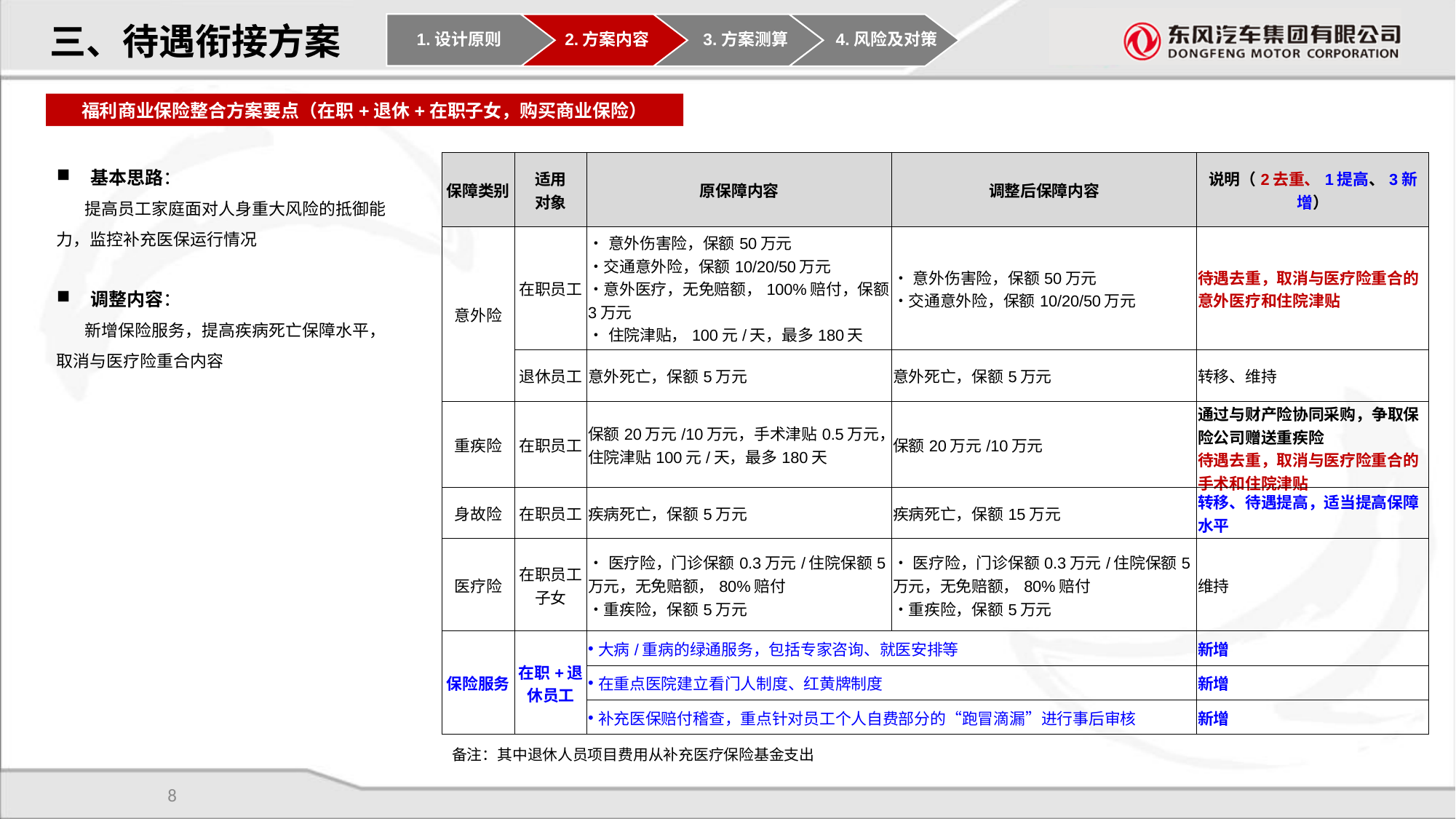

三、待遇衔接方案

1.设计原则
2.方案内容
3.方案测算
4.风险及对策
福利商业保险整合方案要点（在职+退休+在职子女，购买商业保险）
基本思路：
      提高员工家庭面对人身重大风险的抵御能力，监控补充医保运行情况

调整内容：
      新增保险服务，提高疾病死亡保障水平，取消与医疗险重合内容
| 保障类别 | 适用 对象 | 原保障内容 | 调整后保障内容 | 说明（2去重、1提高、3新增） |
| --- | --- | --- | --- | --- |
| 意外险 | 在职员工 | •意外伤害险，保额50万元 •交通意外险，保额10/20/50万元 •意外医疗，无免赔额，100%赔付，保额3万元 •住院津贴，100元/天，最多180天 | •意外伤害险，保额50万元 •交通意外险，保额10/20/50万元 | 待遇去重，取消与医疗险重合的意外医疗和住院津贴 |
|  | 退休员工 | 意外死亡，保额5万元 | 意外死亡，保额5万元 | 转移、维持 |
| 重疾险 | 在职员工 | 保额20万元/10万元，手术津贴0.5万元，住院津贴100元/天，最多180天 | 保额20万元/10万元 | 通过与财产险协同采购，争取保险公司赠送重疾险 待遇去重，取消与医疗险重合的手术和住院津贴 |
| 身故险 | 在职员工 | 疾病死亡，保额5万元 | 疾病死亡，保额15万元 | 转移、待遇提高，适当提高保障水平 |
| 医疗险 | 在职员工 子女 | •医疗险，门诊保额0.3万元/住院保额5万元，无免赔额，80%赔付 •重疾险，保额5万元 | •医疗险，门诊保额0.3万元/住院保额5万元，无免赔额，80%赔付 •重疾险，保额5万元 | 维持 |
| 保险服务 | 在职+退休员工 | 大病/重病的绿通服务，包括专家咨询、就医安排等 |  | 新增 |
|  |  | 在重点医院建立看门人制度、红黄牌制度 |  | 新增 |
|  |  | 补充医保赔付稽查，重点针对员工个人自费部分的“跑冒滴漏”进行事后审核 |  | 新增 |
备注：其中退休人员项目费用从补充医疗保险基金支出